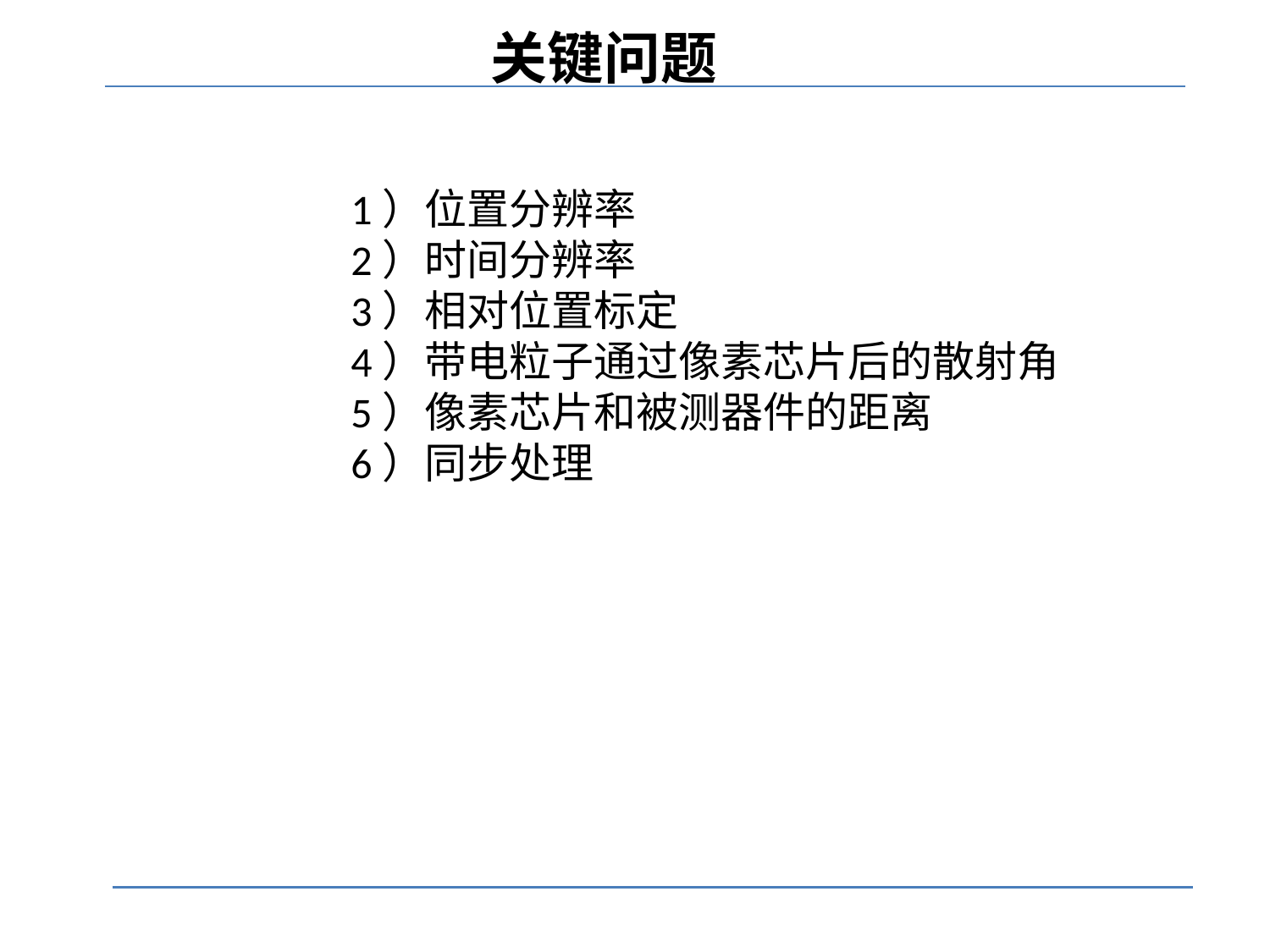

关键问题
1）位置分辨率
2）时间分辨率
3）相对位置标定
4）带电粒子通过像素芯片后的散射角
5）像素芯片和被测器件的距离
6）同步处理